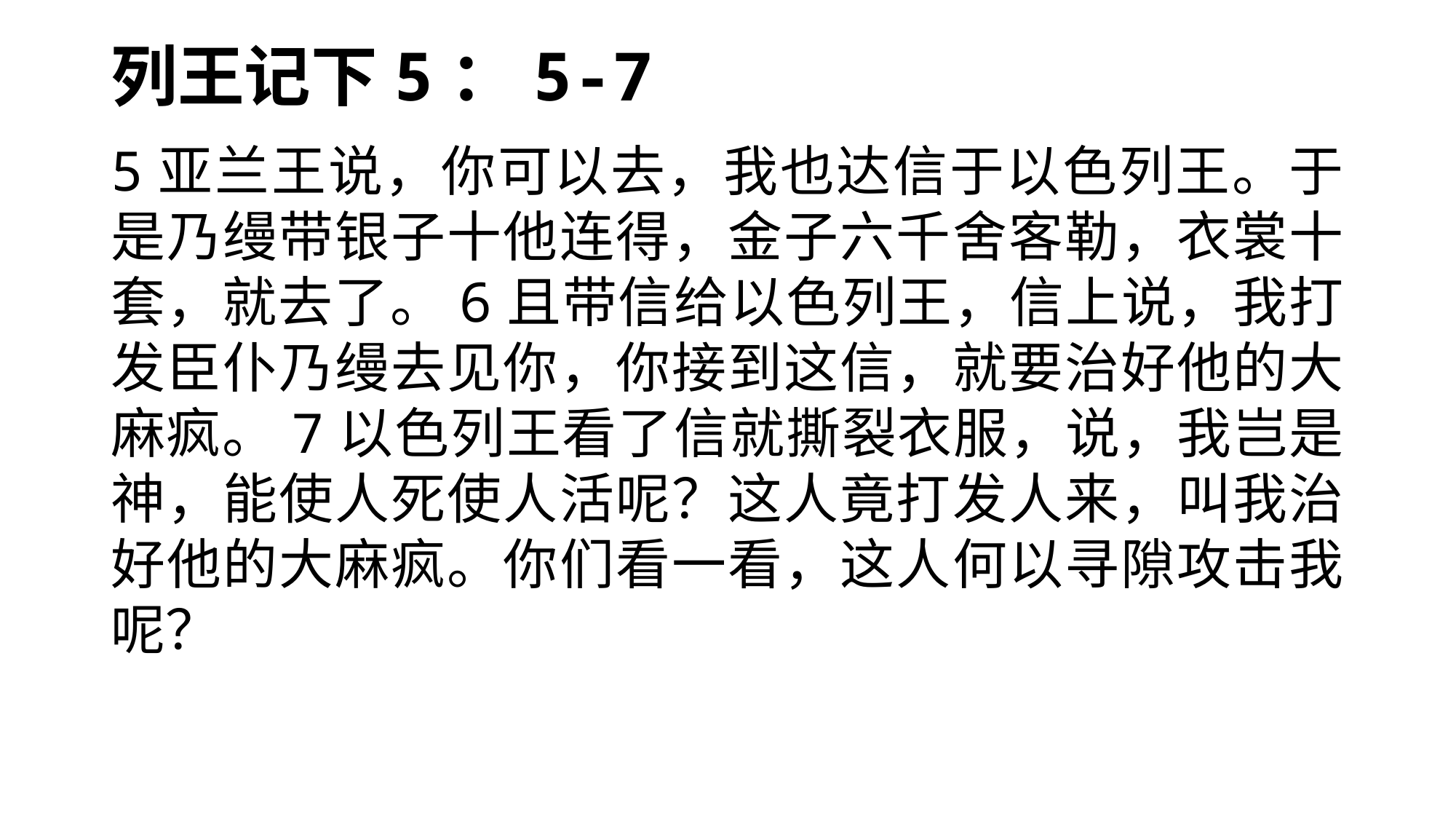

# 列王记下5：5-7
5亚兰王说，你可以去，我也达信于以色列王。于是乃缦带银子十他连得，金子六千舍客勒，衣裳十套，就去了。6且带信给以色列王，信上说，我打发臣仆乃缦去见你，你接到这信，就要治好他的大麻疯。7以色列王看了信就撕裂衣服，说，我岂是神，能使人死使人活呢？这人竟打发人来，叫我治好他的大麻疯。你们看一看，这人何以寻隙攻击我呢？